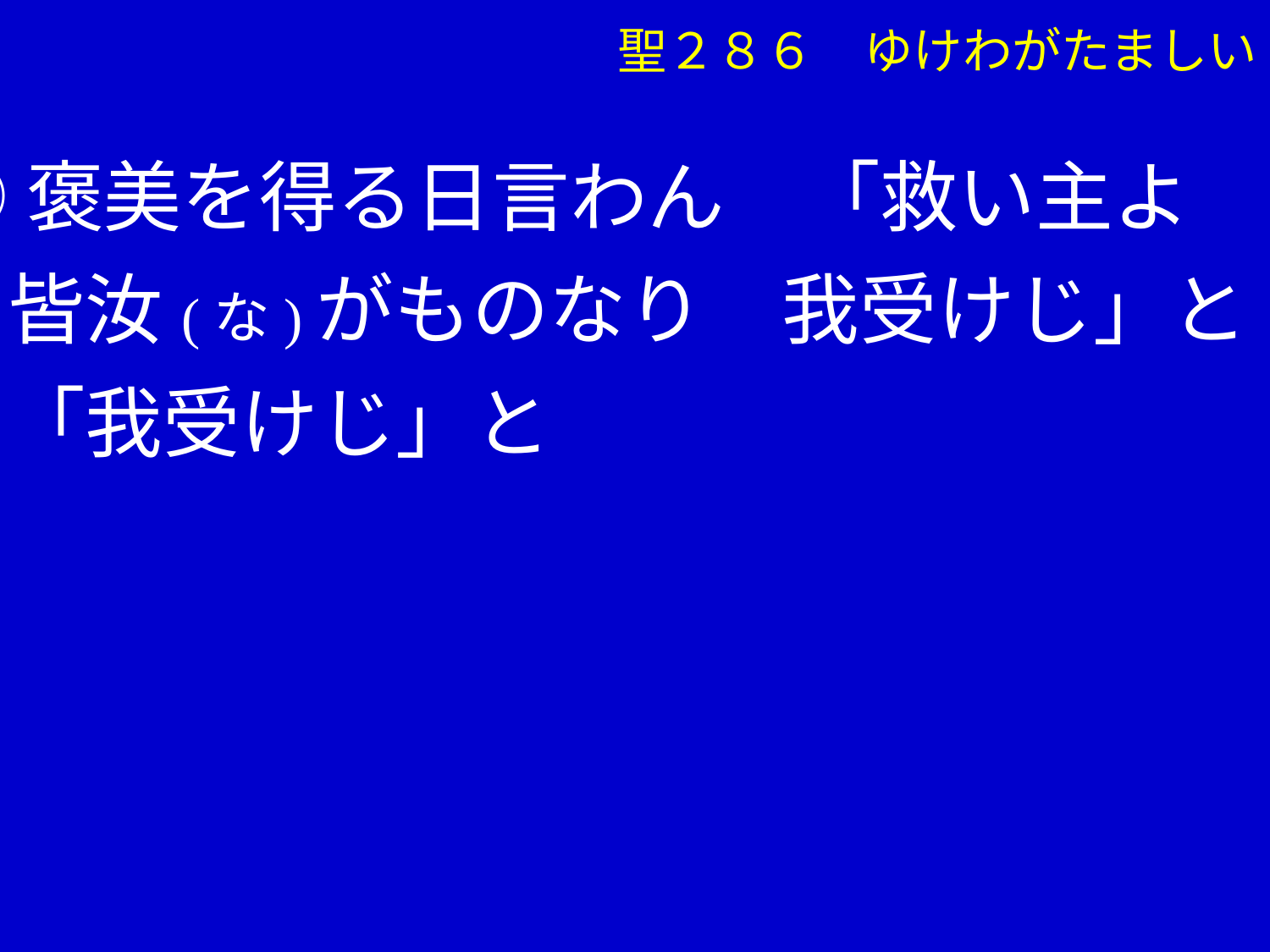

聖２８６　ゆけわがたましい
④褒美を得る日言わん　「救い主よ
　皆汝(な)がものなり　我受けじ」と
　「我受けじ」と